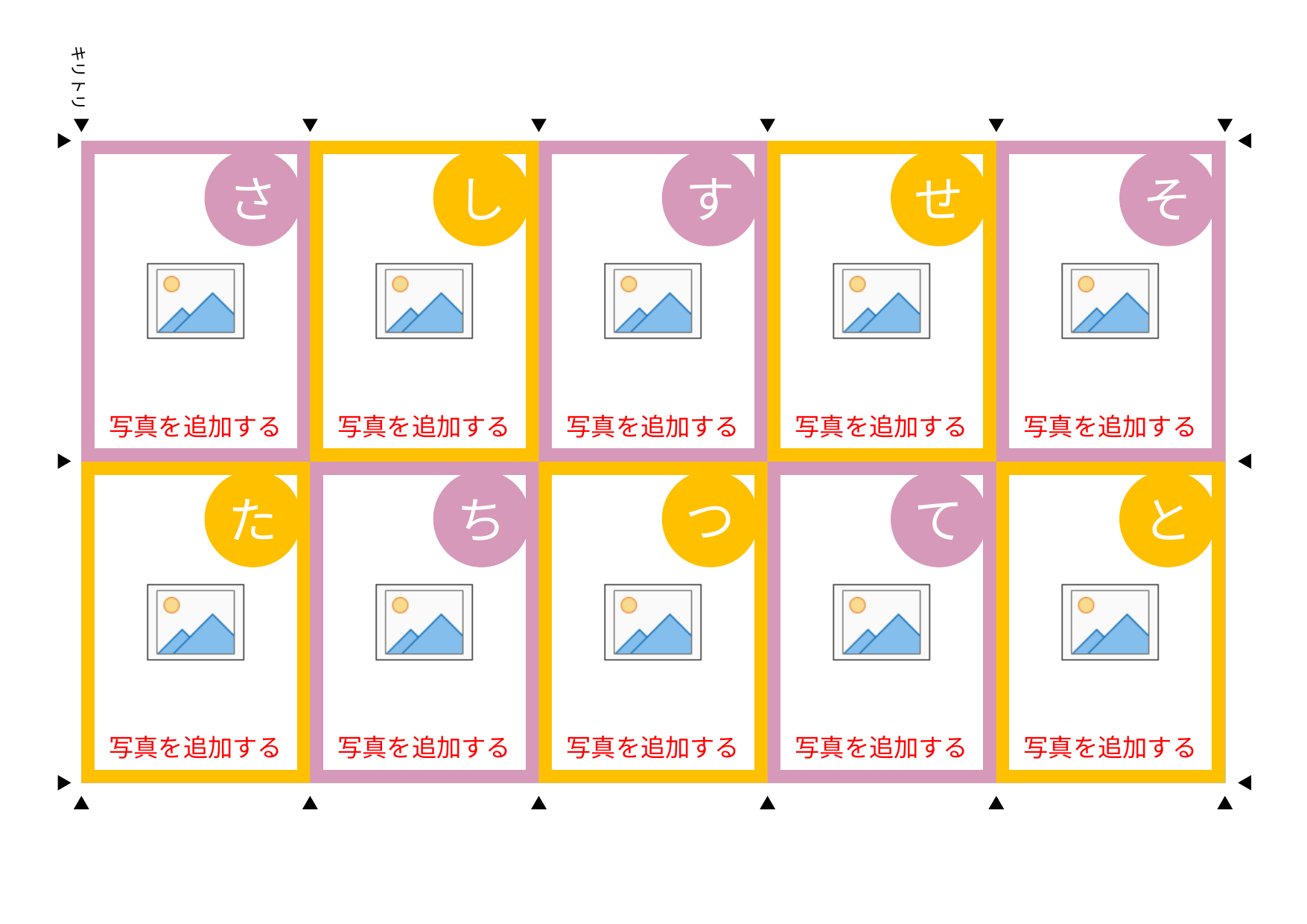

さ
し
す
せ
そ

た
ち
つ
て
と